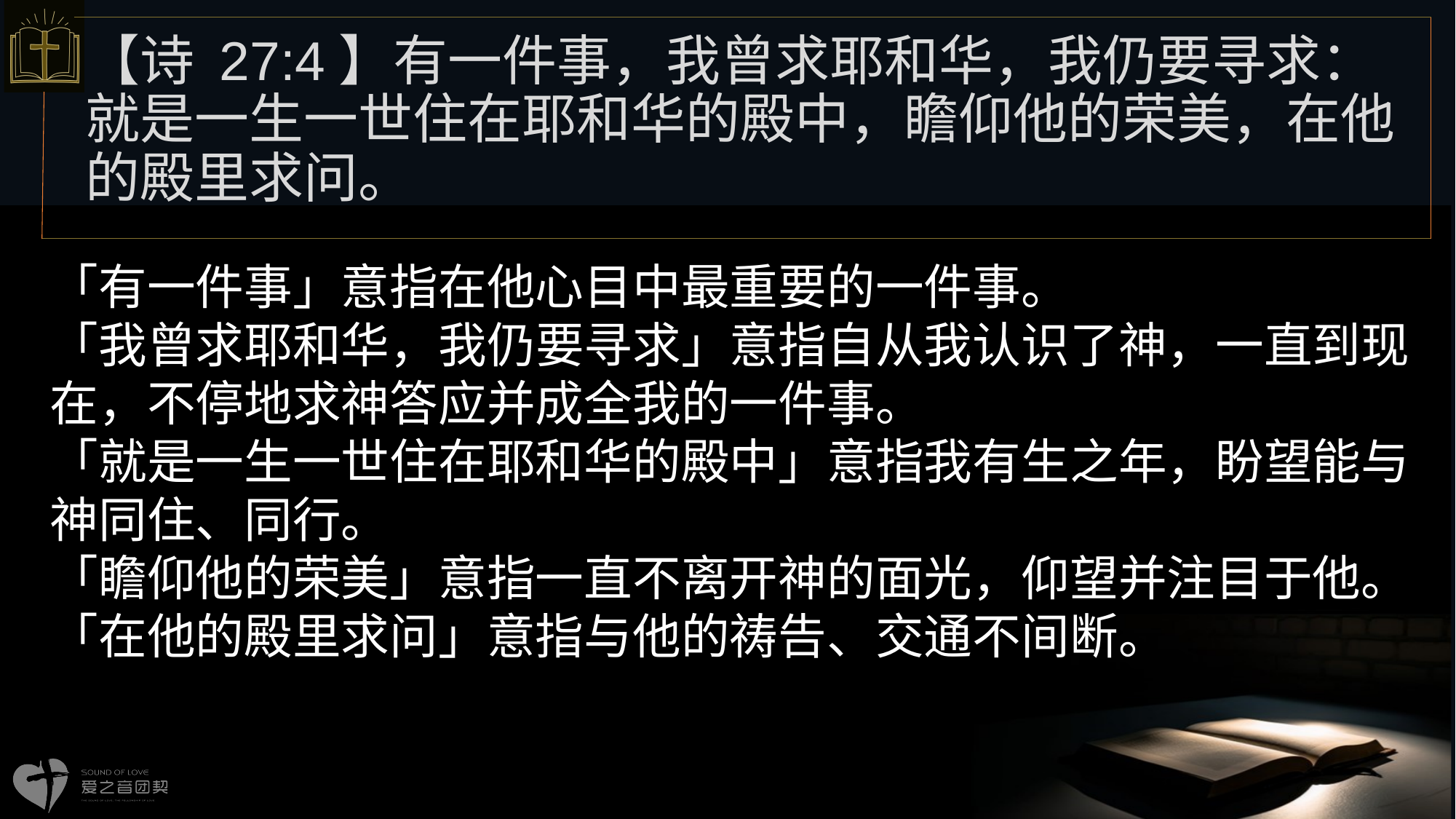

【诗 27:4】有一件事，我曾求耶和华，我仍要寻求：就是一生一世住在耶和华的殿中，瞻仰他的荣美，在他的殿里求问。
# 「有一件事」意指在他心目中最重要的一件事。 「我曾求耶和华，我仍要寻求」意指自从我认识了神，一直到现在，不停地求神答应并成全我的一件事。 「就是一生一世住在耶和华的殿中」意指我有生之年，盼望能与神同住、同行。 「瞻仰他的荣美」意指一直不离开神的面光，仰望并注目于他。 「在他的殿里求问」意指与他的祷告、交通不间断。